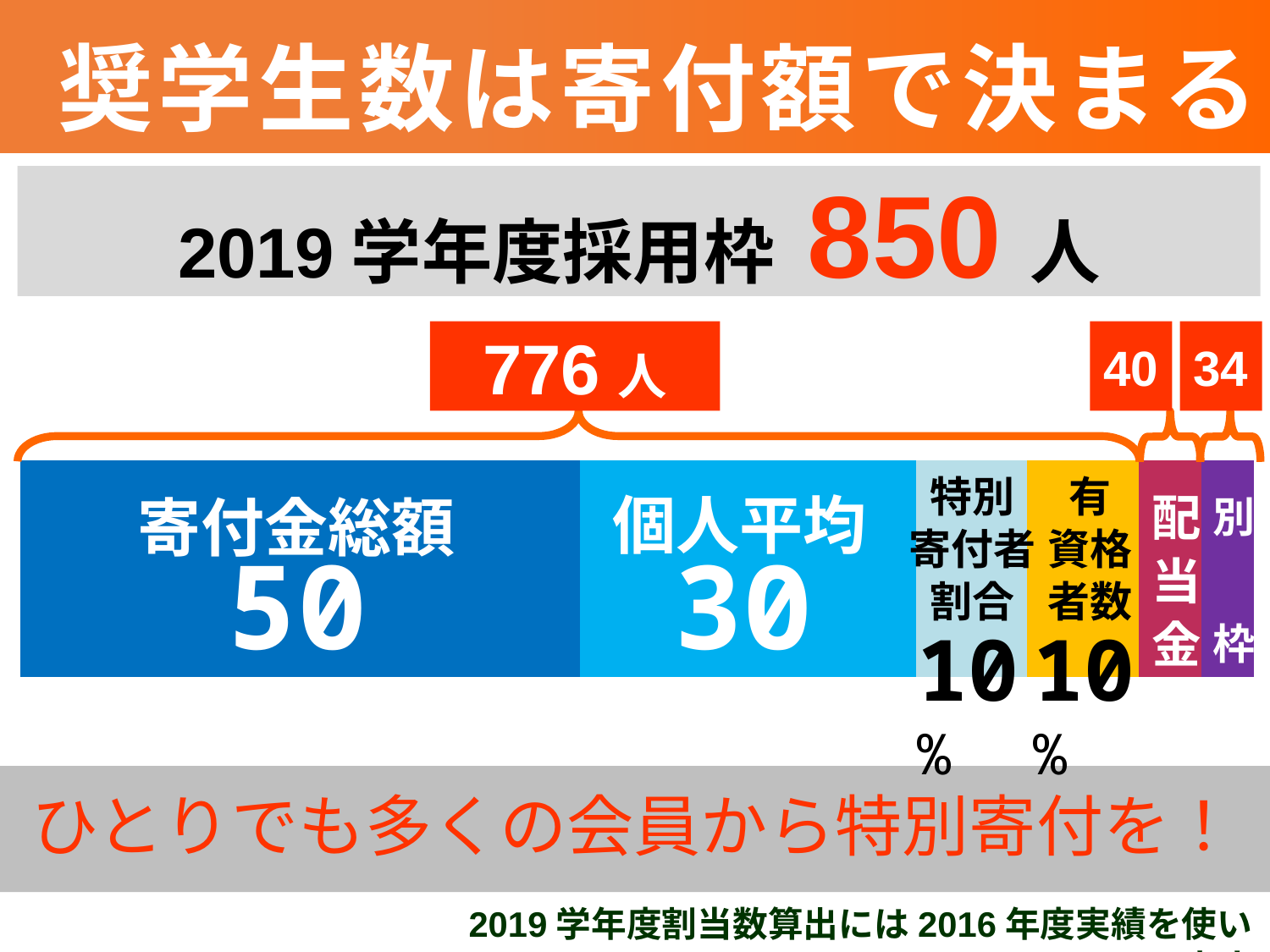

# 奨学生数は寄付額で決まる
2019学年度採用枠 850人

### Chart

| Category | 寄付総額 | 個人平均寄付額 | 特別寄付者割合 | 有資格者数 | 配当金 | 別枠 |
|---|---|---|---|---|---|---|
| 分類 1 | 372.0 | 223.0 | 74.0 | 74.0 | 42.0 | 35.0 |
776人
40
34

特別
寄付者
割合
有
資格
者数
別

枠
配当金
個人平均
寄付金総額

50%
30%
10%
10%
ひとりでも多くの会員から特別寄付を！
2019学年度割当数算出には2016年度実績を使います
2018学年度割当数算出には2015年度実績を使います